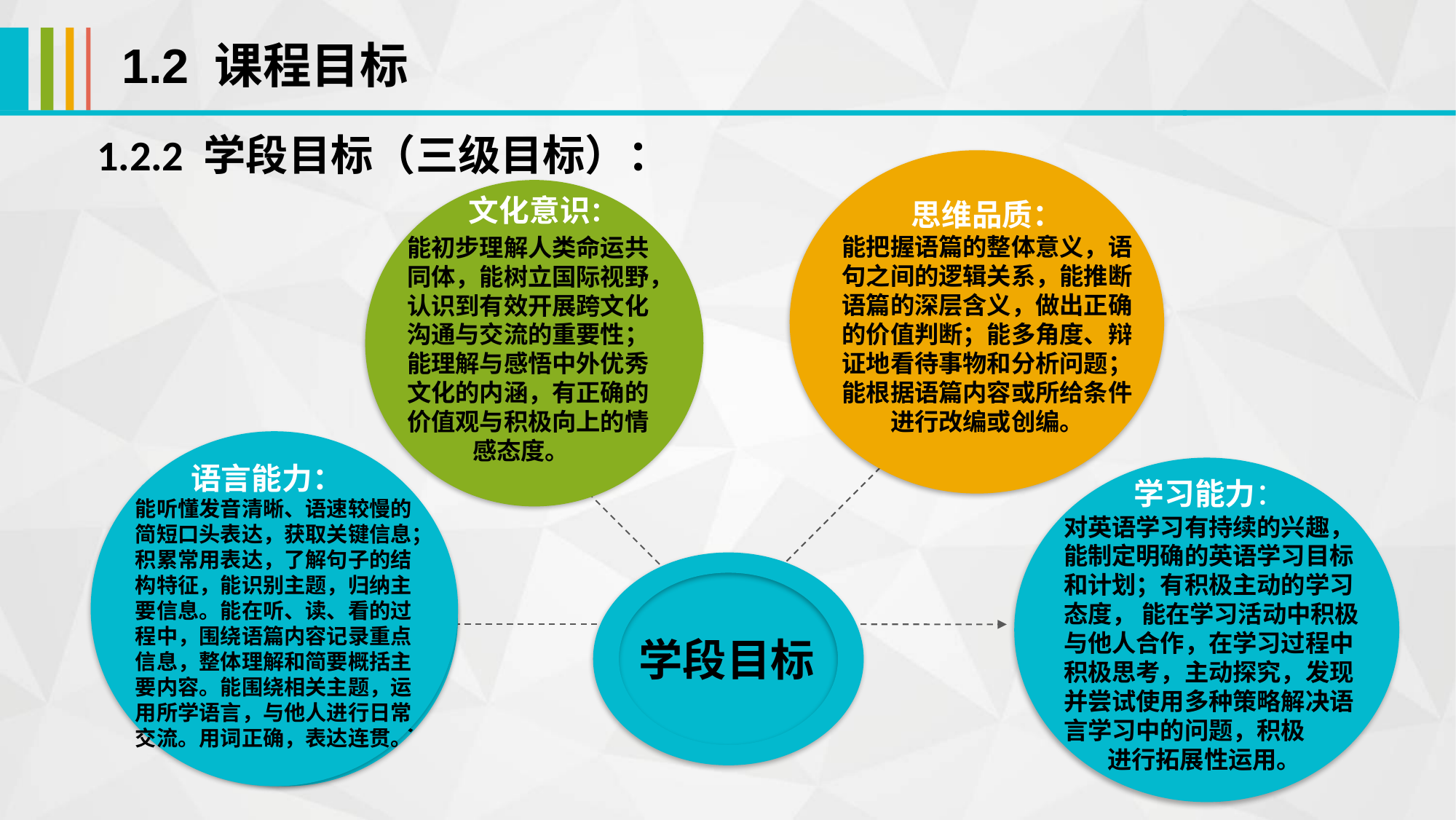

1.2 课程目标

1.2.2 学段目标（三级目标）：

文化意识：
思维品质：
能把握语篇的整体意义，语句之间的逻辑关系，能推断语篇的深层含义，做出正确的价值判断；能多角度、辩证地看待事物和分析问题；能根据语篇内容或所给条件进行改编或创编。
能初步理解人类命运共同体，能树立国际视野，认识到有效开展跨文化沟通与交流的重要性；能理解与感悟中外优秀文化的内涵，有正确的价值观与积极向上的情                感态度。

       语言能力：
能听懂发音清晰、语速较慢的简短口头表达，获取关键信息；积累常用表达，了解句子的结构特征，能识别主题，归纳主要信息。能在听、读、看的过程中，围绕语篇内容记录重点信息，整体理解和简要概括主要内容。能围绕相关主题，运用所学语言，与他人进行日常交流。用词正确，表达连贯。

学习能力：
  语言能力：积累常用
的单词，词组搭配，了解句子结构特征，掌握语法的运用能听读懂语言简单的语篇，记录，提取并归纳其关键信息，整体理解和简要概括主要内容，能围绕相关主题，        运用所学语言，与他人
        进行日常交流。
对英语学习有持续的兴趣，能制定明确的英语学习目标和计划；有积极主动的学习态度， 能在学习活动中积极与他人合作，在学习过程中积极思考，主动探究，发现并尝试使用多种策略解决语言学习中的问题，积极
       进行拓展性运用。

学段目标